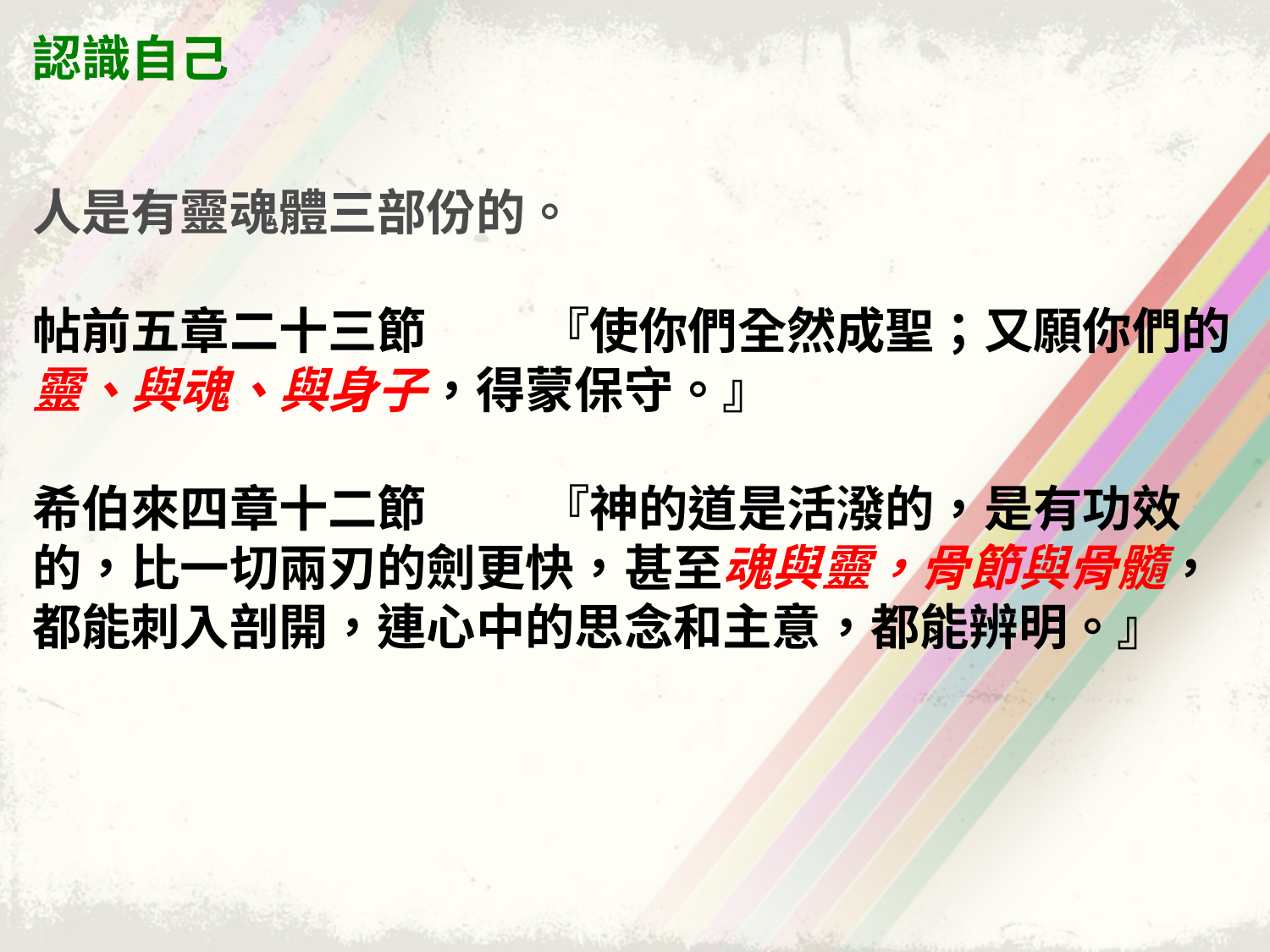

認識自己

人是有靈魂體三部份的。

帖前五章二十三節	『使你們全然成聖；又願你們的靈、與魂、與身子，得蒙保守。』

希伯來四章十二節	『神的道是活潑的，是有功效的，比一切兩刃的劍更快，甚至魂與靈，骨節與骨髓，都能刺入剖開，連心中的思念和主意，都能辨明。』